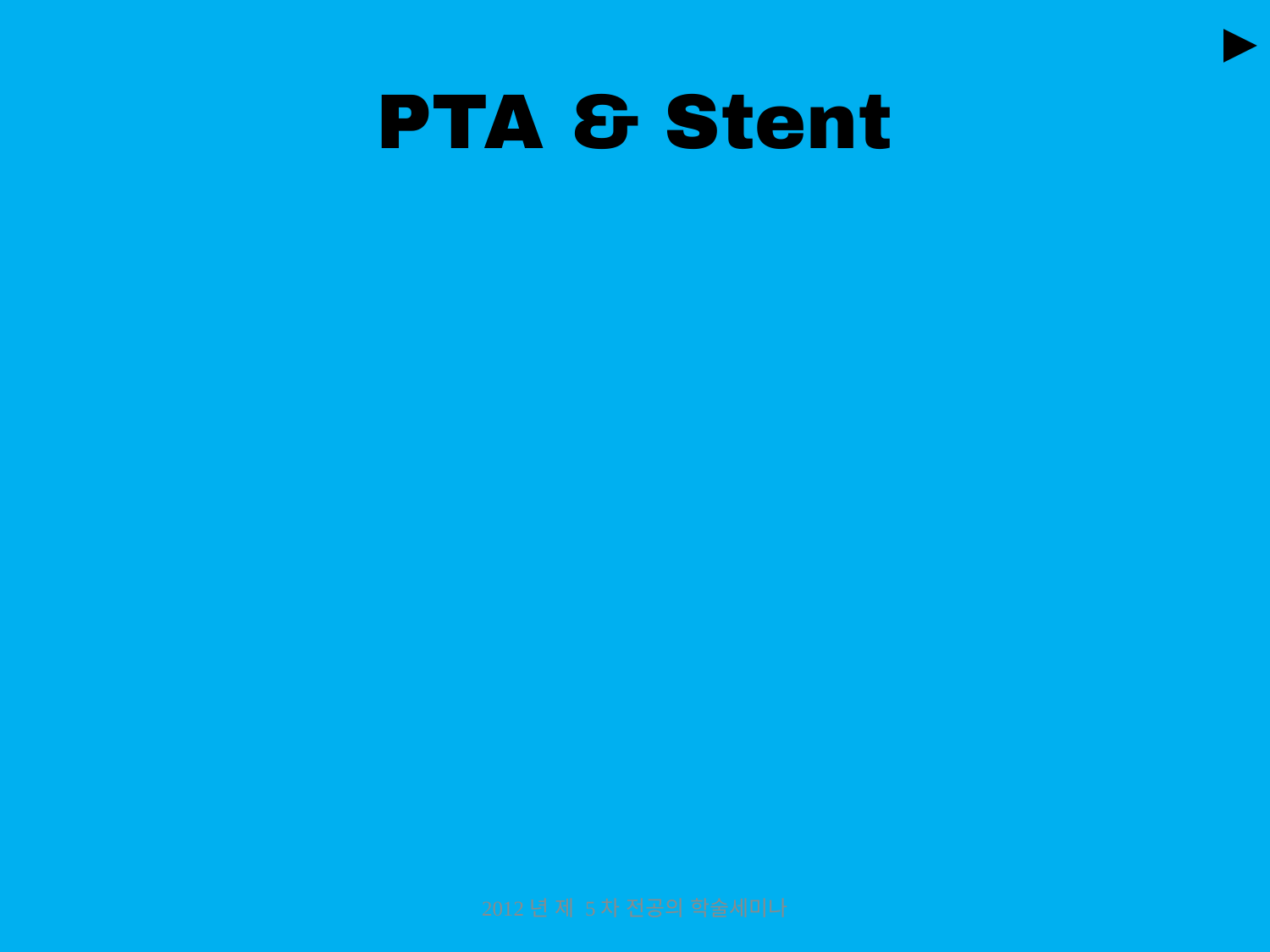

►
# PTA & Stent

2012년 제 5차 전공의 학술세미나